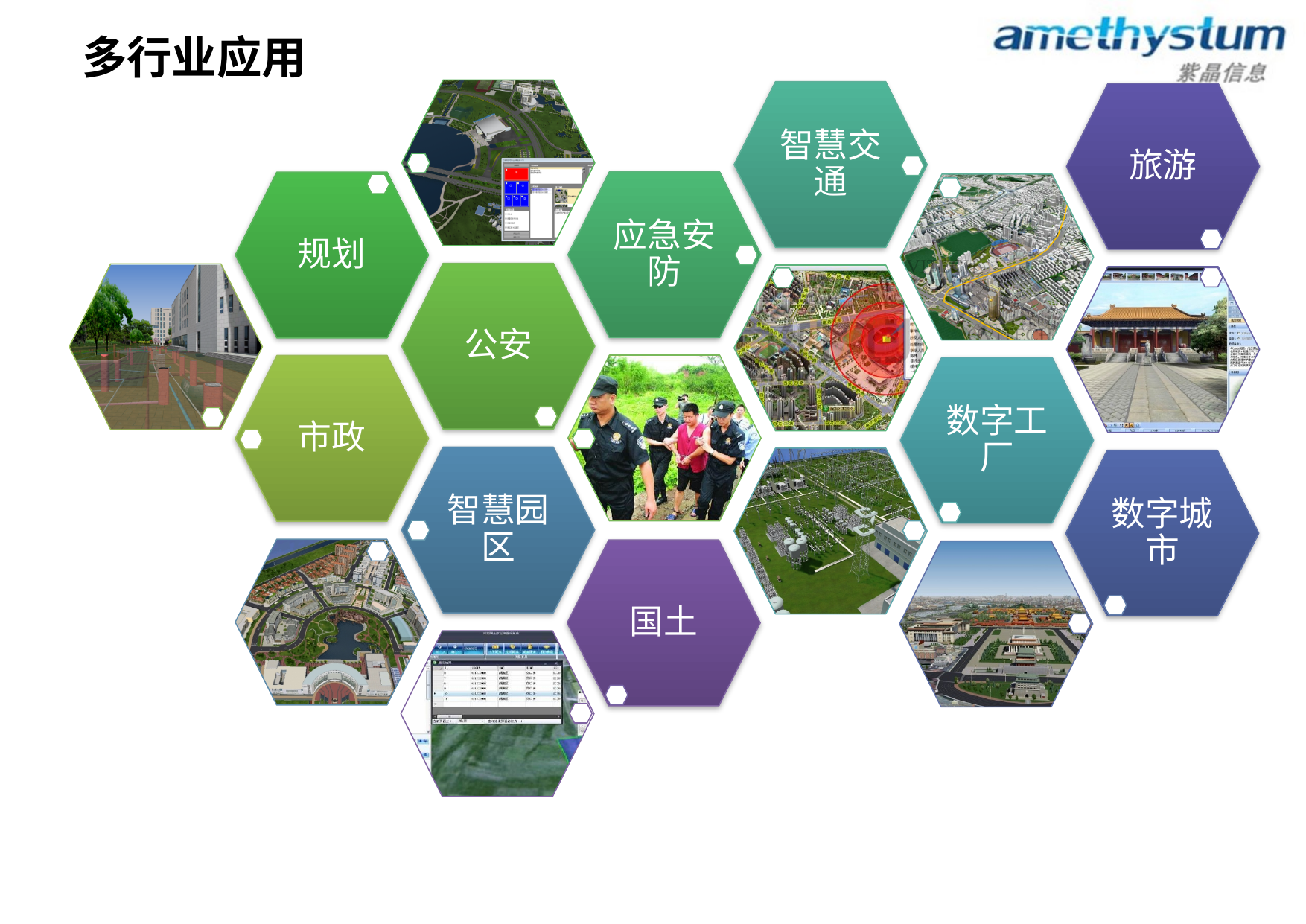

多行业应用
市政
公安
规划
应急安防
智慧交通
数字工厂
智慧园区
数字城市
旅游
国土